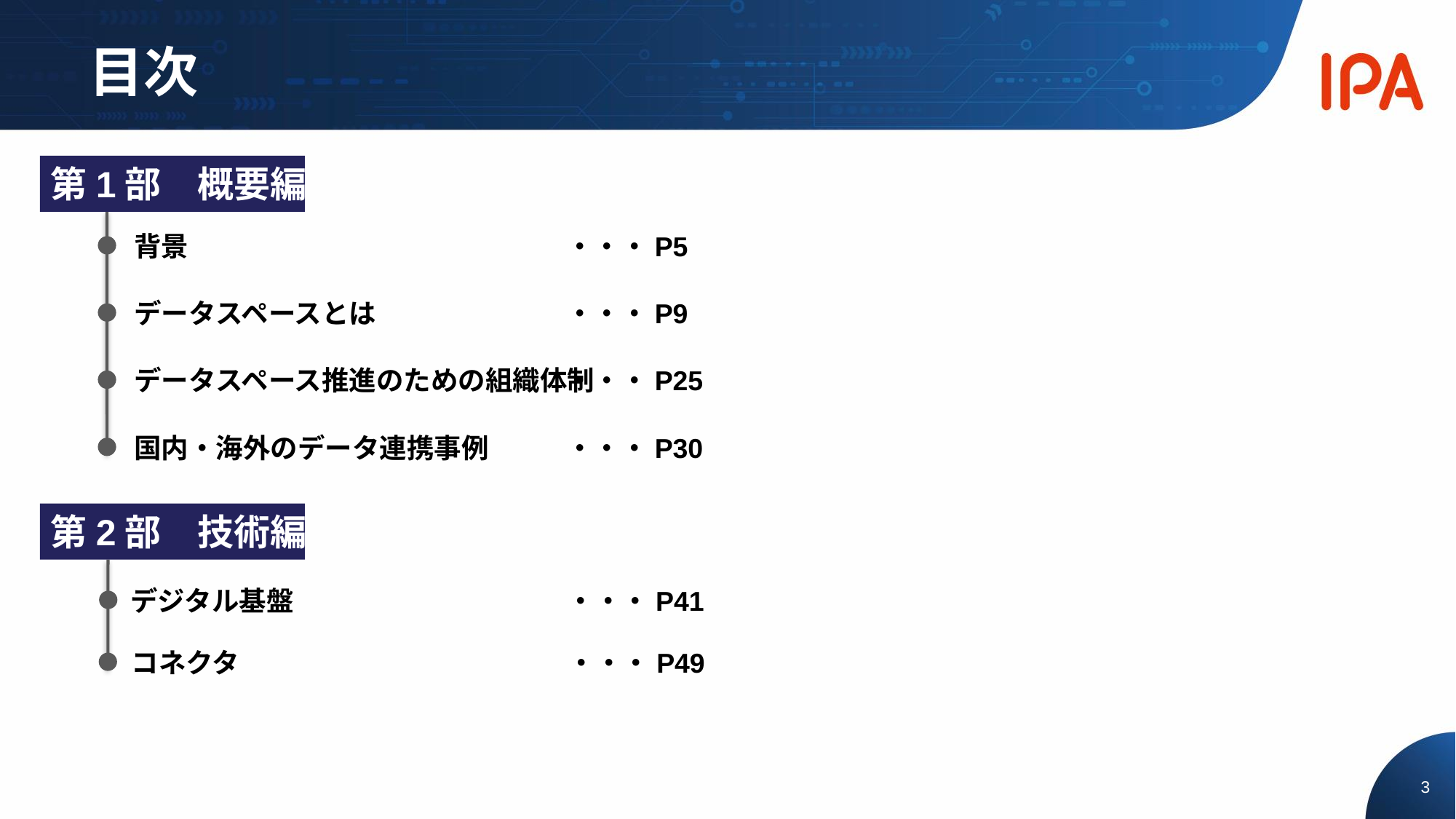

# 目次
第1部　概要編
背景
・・・P5

データスペースとは
・・・P9

データスペース推進のための組織体制
・・・P25

国内・海外のデータ連携事例
・・・P30

第2部　技術編
デジタル基盤
・・・P41

コネクタ
・・・P49

3